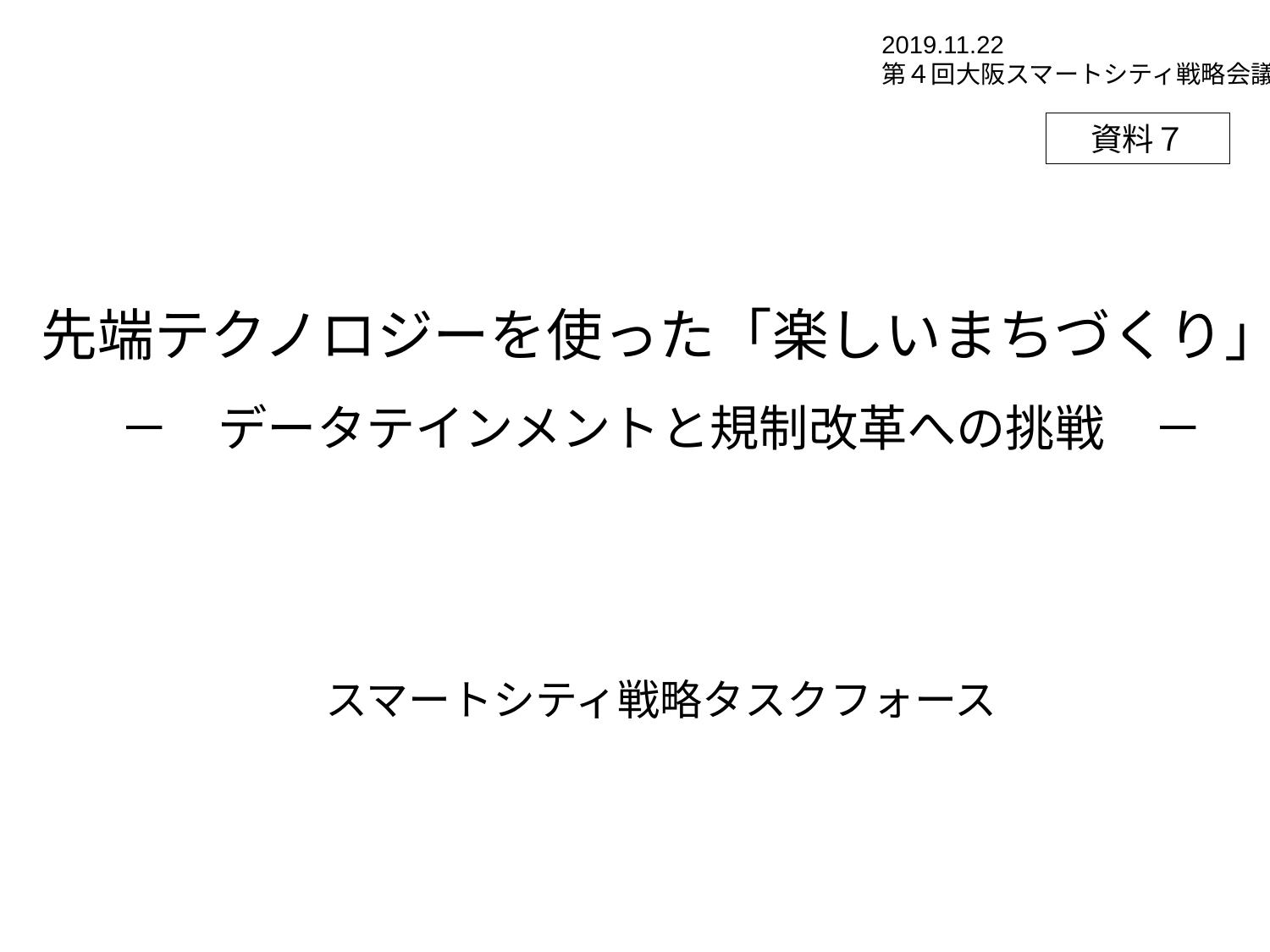

2019.11.22
第４回大阪スマートシティ戦略会議
　資料７
先端テクノロジーを使った「楽しいまちづくり」

－　データテインメントと規制改革への挑戦　－
スマートシティ戦略タスクフォース